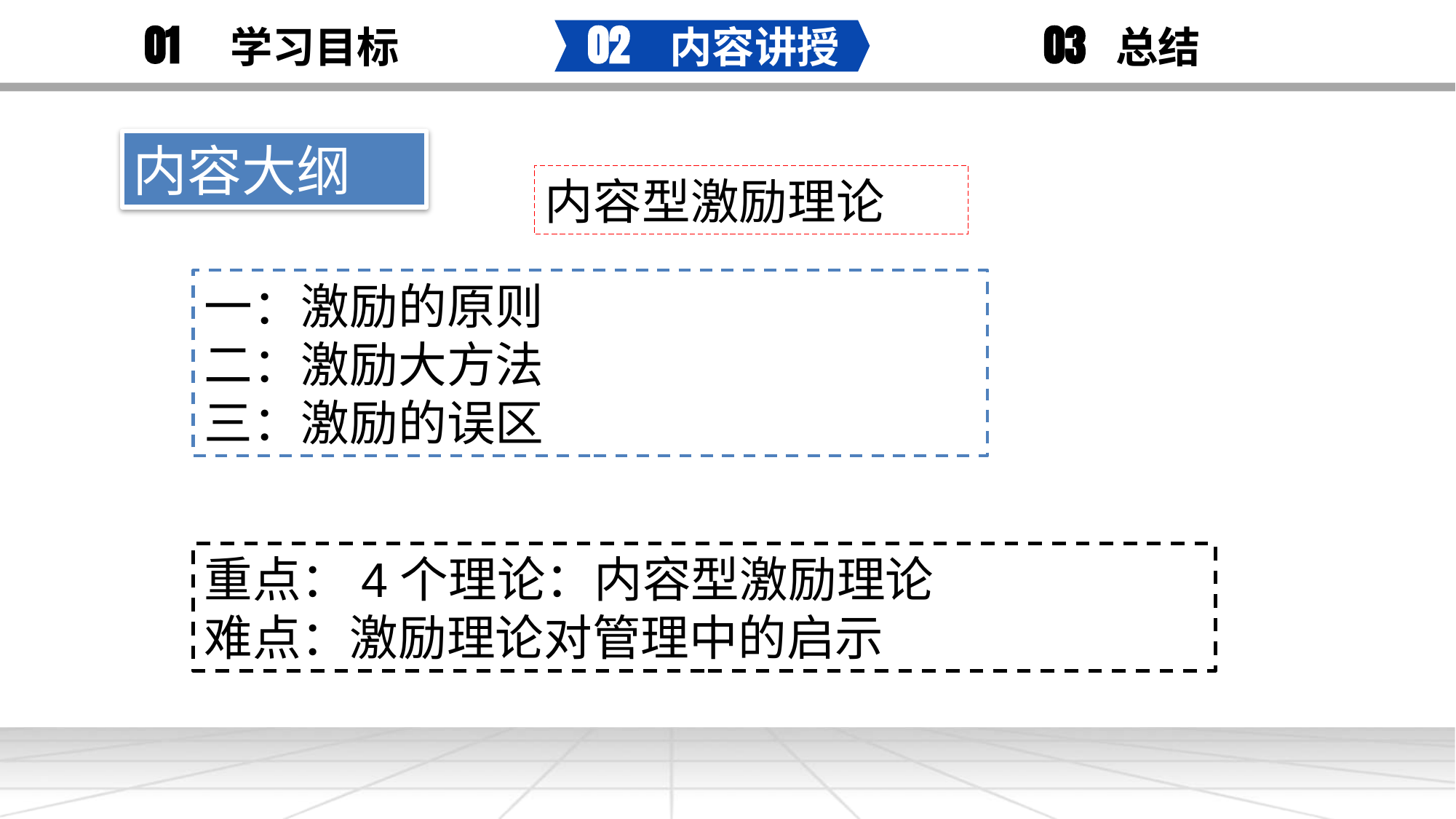

02   内容讲授
03  总结
01    学习目标

内容大纲
内容型激励理论
一：激励的原则
二：激励大方法
三：激励的误区
重点：4个理论：内容型激励理论
难点：激励理论对管理中的启示